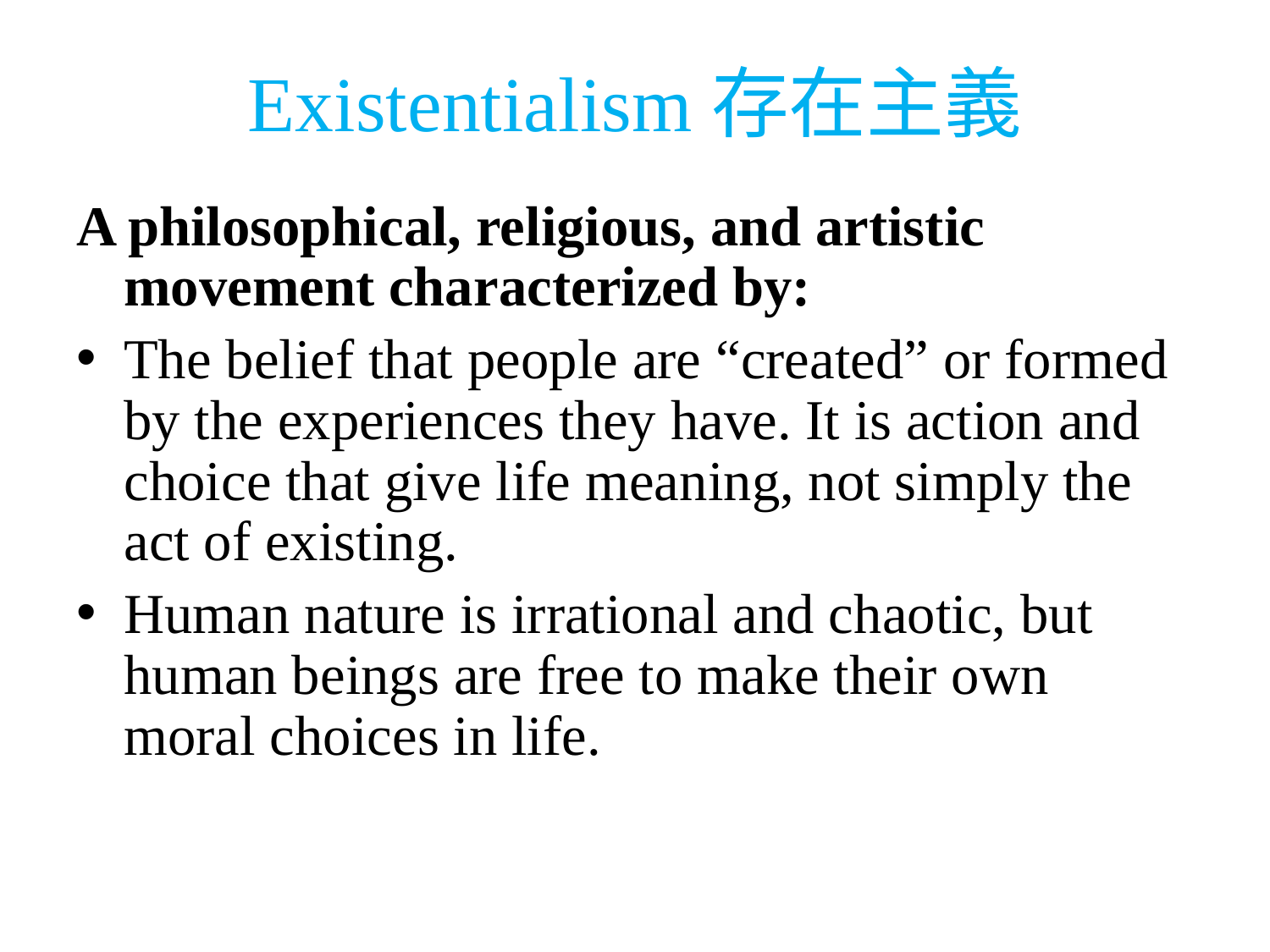

# Existentialism存在主義
A philosophical, religious, and artistic movement characterized by:
The belief that people are “created” or formed by the experiences they have. It is action and choice that give life meaning, not simply the act of existing.
Human nature is irrational and chaotic, but human beings are free to make their own moral choices in life.